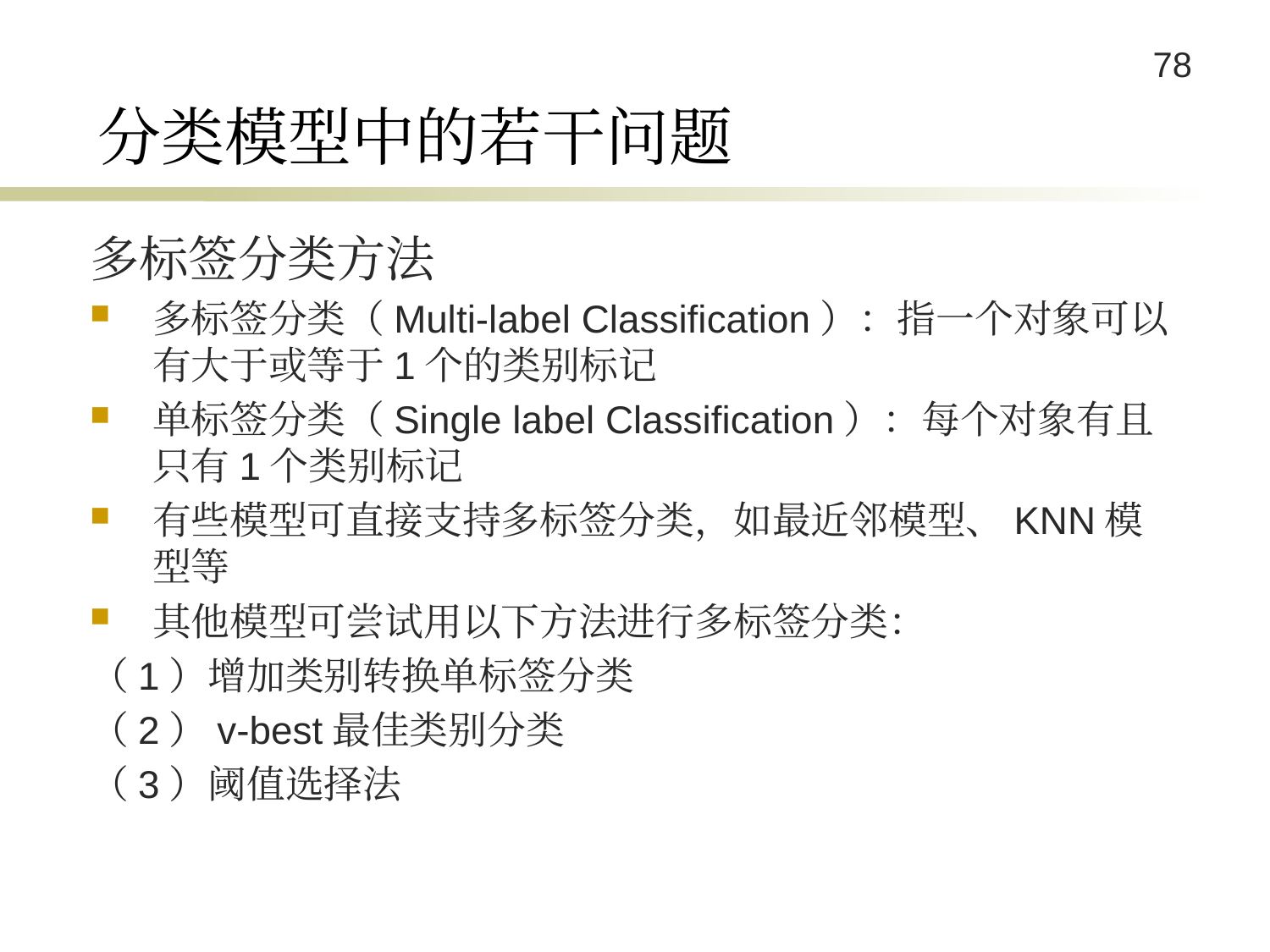

# 分类模型中的若干问题
多标签分类方法
多标签分类（Multi-label Classification）：指一个对象可以有大于或等于1个的类别标记
单标签分类（Single label Classification）：每个对象有且只有1个类别标记
有些模型可直接支持多标签分类，如最近邻模型、KNN模型等
其他模型可尝试用以下方法进行多标签分类：
（1）增加类别转换单标签分类
（2）v-best最佳类别分类
（3）阈值选择法